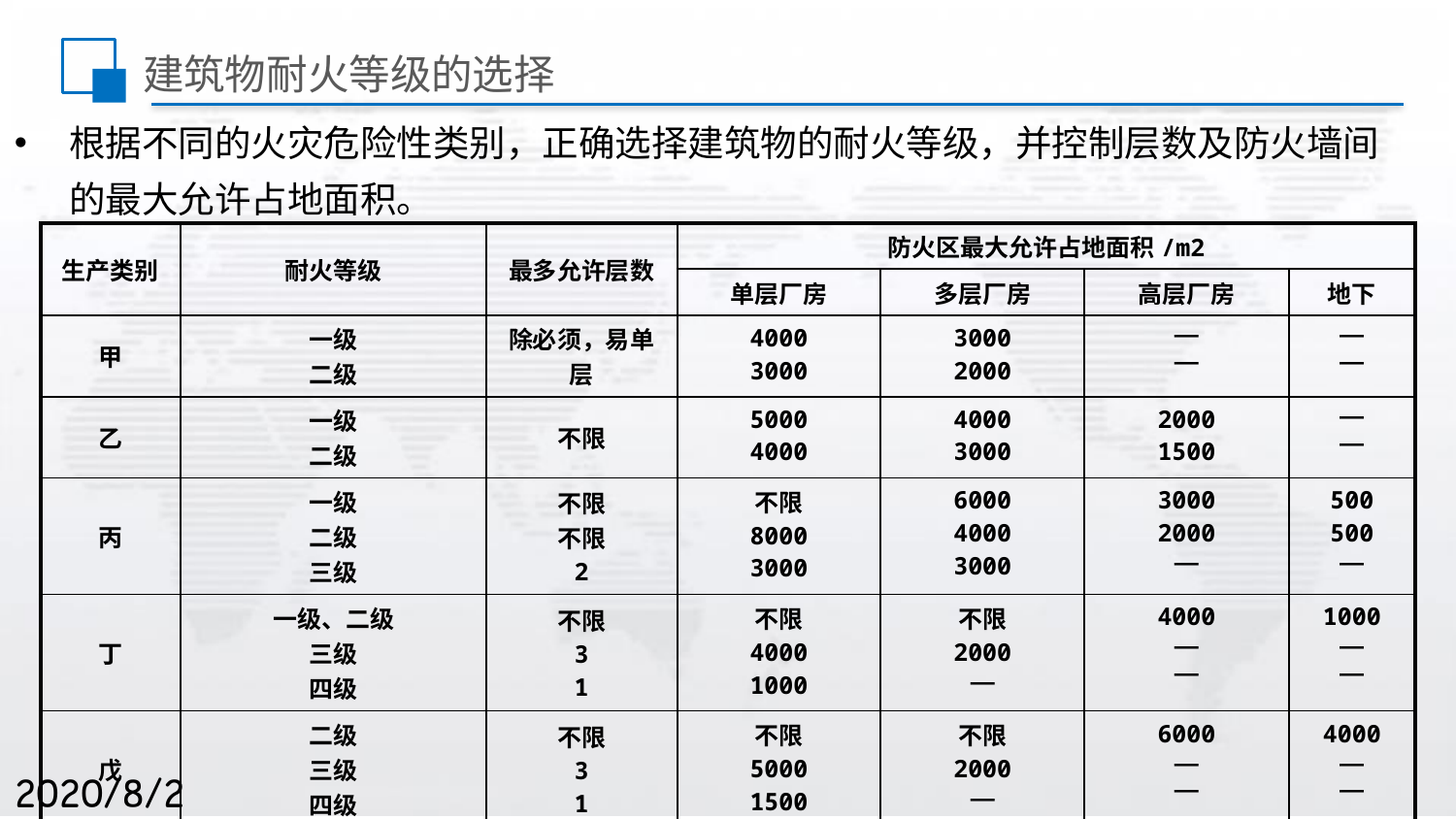

# 建筑物耐火等级的选择
根据不同的火灾危险性类别，正确选择建筑物的耐火等级，并控制层数及防火墙间的最大允许占地面积。
| 生产类别 | 耐火等级 | 最多允许层数 | 防火区最大允许占地面积/m2 |  |  |  |
| --- | --- | --- | --- | --- | --- | --- |
|  |  |  | 单层厂房 | 多层厂房 | 高层厂房 | 地下 |
| 甲 | 一级 二级 | 除必须，易单层 | 4000 3000 | 3000 2000 | — — | — — |
| 乙 | 一级 二级 | 不限 | 5000 4000 | 4000 3000 | 2000 1500 | — — |
| 丙 | 一级 二级 三级 | 不限 不限 2 | 不限 8000 3000 | 6000 4000 3000 | 3000 2000 — | 500 500 — |
| 丁 | 一级、二级 三级 四级 | 不限 3 1 | 不限 4000 1000 | 不限 2000 — | 4000 — — | 1000 — — |
| 戊 | 二级 三级 四级 | 不限 3 1 | 不限 5000 1500 | 不限 2000 — | 6000 — — | 4000 — — |
2020/8/2